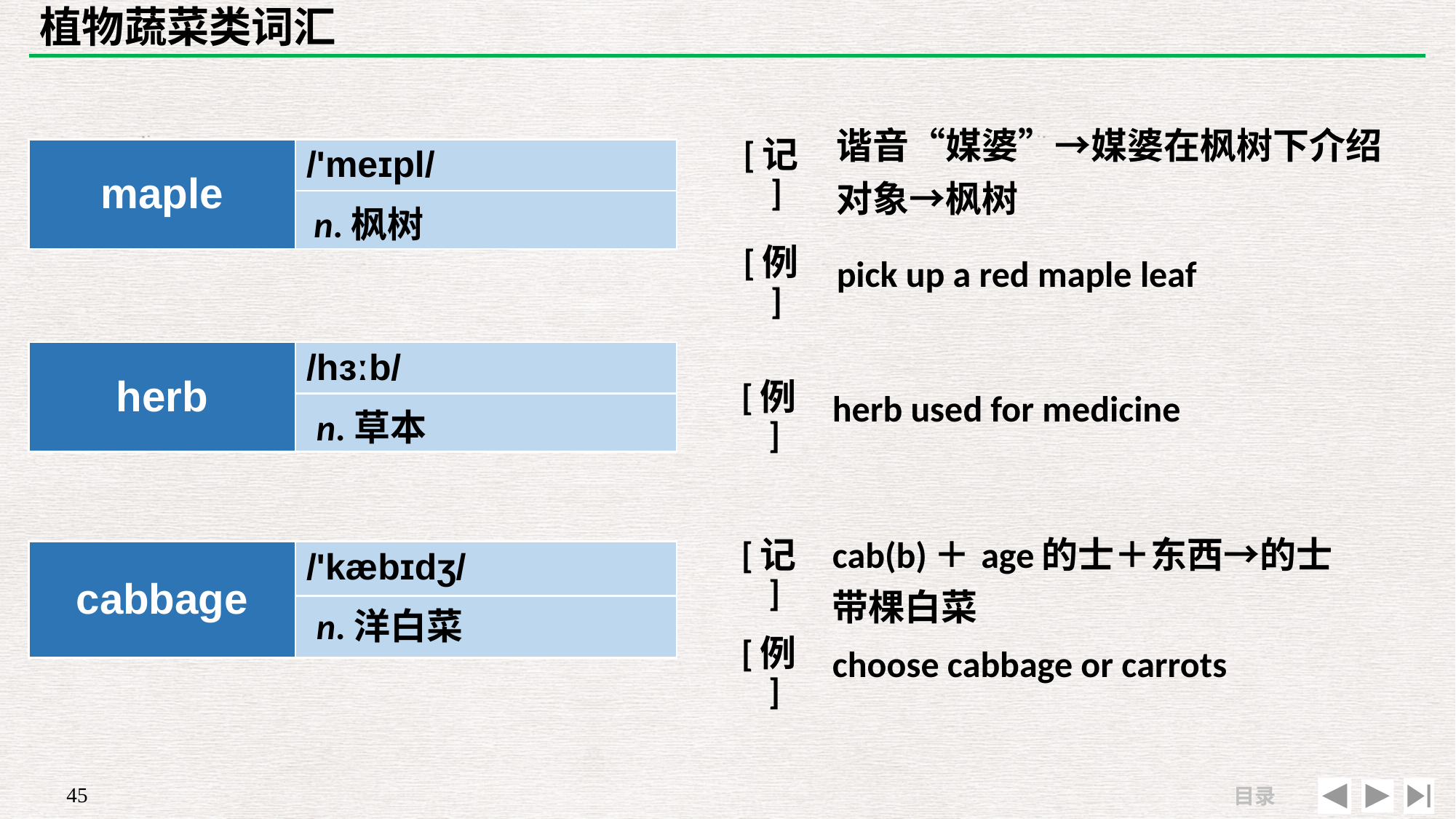

# 植物蔬菜类词汇

| [记] | 谐音“媒婆”→媒婆在枫树下介绍 对象→枫树 |
| --- | --- |
| [例] | pick up a red maple leaf |
| maple | /'meɪpl/ |
| --- | --- |
|  |  |
n.枫树
|  |  |
| --- | --- |
| [例] | herb used for medicine |
| herb | /hɜːb/ |
| --- | --- |
|  |  |
n.草本
| [记] | cab(b)＋age的士＋东西→的士带棵白菜 |
| --- | --- |
| [例] | choose cabbage or carrots |
| cabbage | /'kæbɪdʒ/ |
| --- | --- |
|  |  |
n.洋白菜